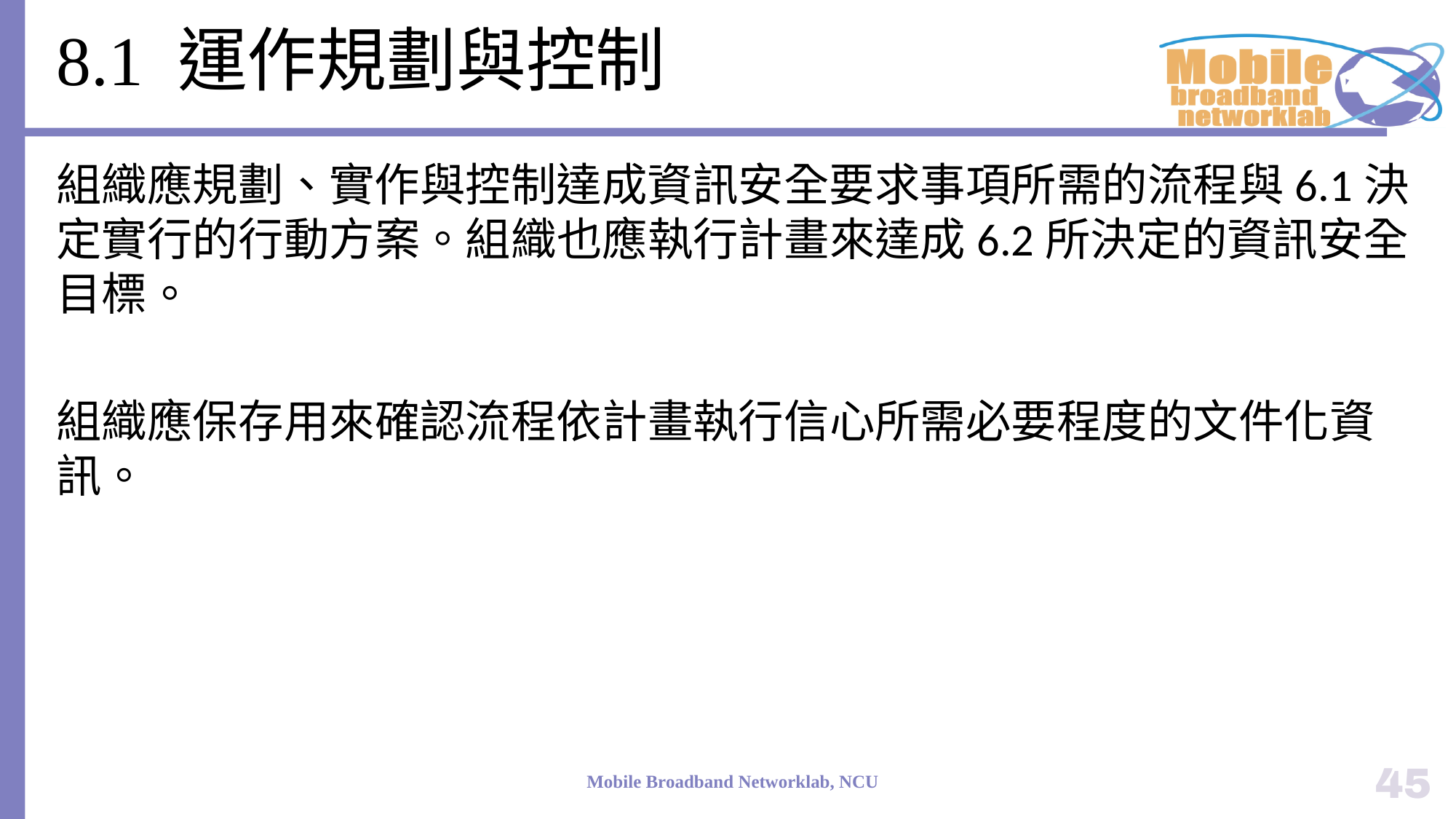

# 8.1 運作規劃與控制
組織應規劃、實作與控制達成資訊安全要求事項所需的流程與6.1決定實行的行動方案。組織也應執行計畫來達成6.2所決定的資訊安全目標。

組織應保存用來確認流程依計畫執行信心所需必要程度的文件化資訊。

45